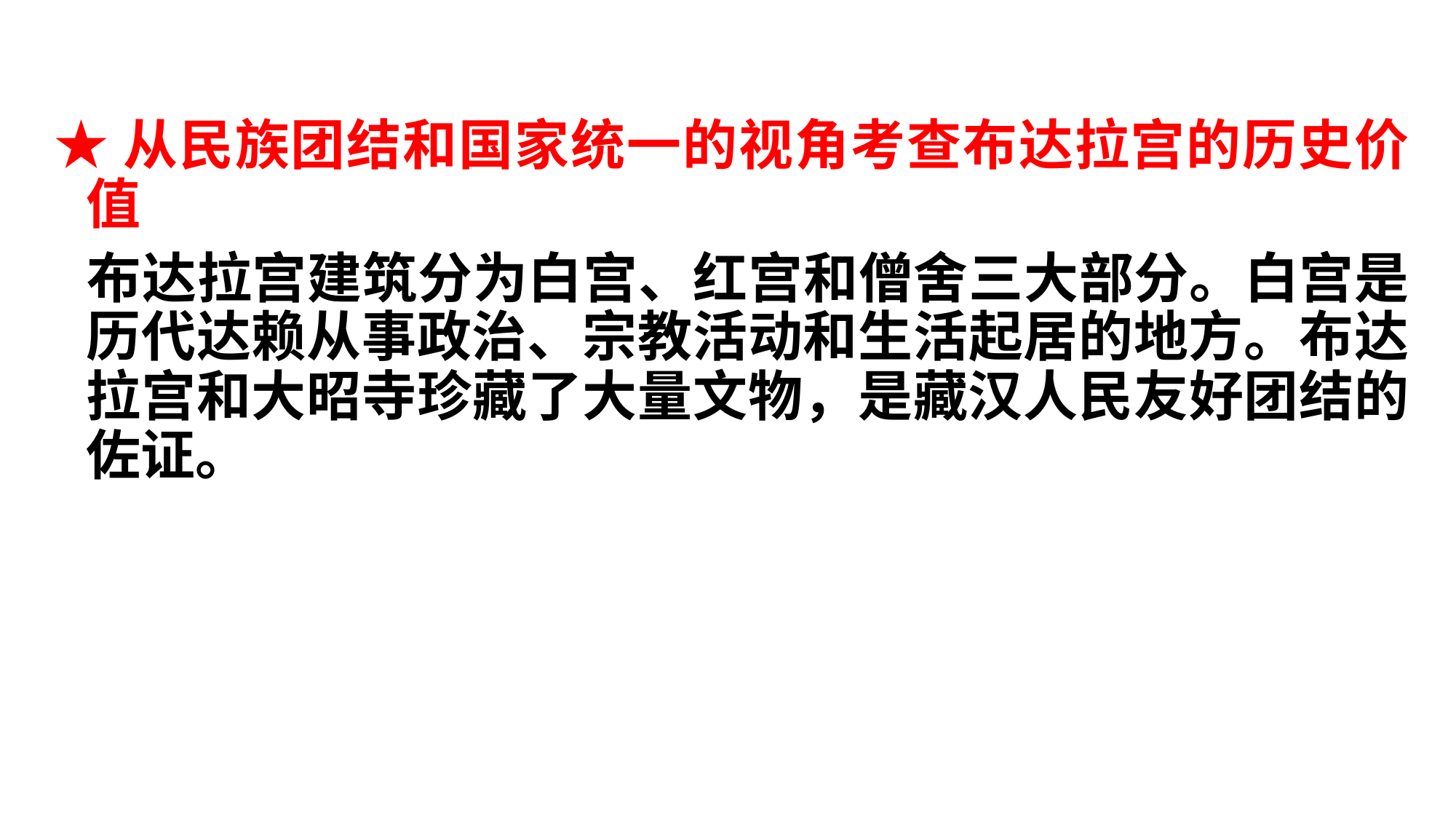

★从民族团结和国家统一的视角考查布达拉宫的历史价值
	布达拉宫建筑分为白宫、红宫和僧舍三大部分。白宫是历代达赖从事政治、宗教活动和生活起居的地方。布达拉宫和大昭寺珍藏了大量文物，是藏汉人民友好团结的佐证。